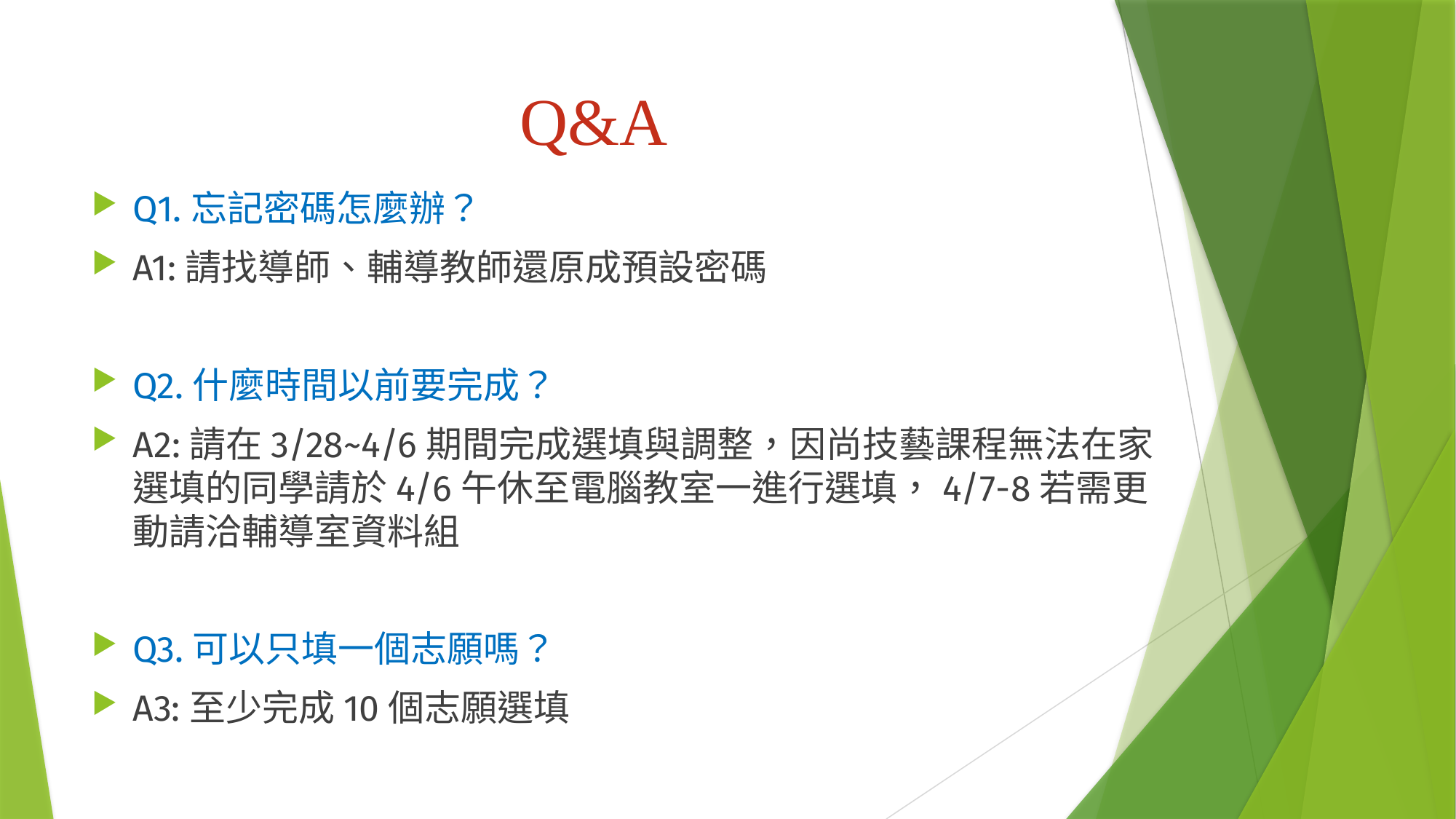

# Q&A
Q1.忘記密碼怎麼辦？
A1:請找導師、輔導教師還原成預設密碼

Q2.什麼時間以前要完成？
A2:請在3/28~4/6期間完成選填與調整，因尚技藝課程無法在家選填的同學請於4/6午休至電腦教室一進行選填，4/7-8若需更動請洽輔導室資料組

Q3.可以只填一個志願嗎？
A3:至少完成10個志願選填